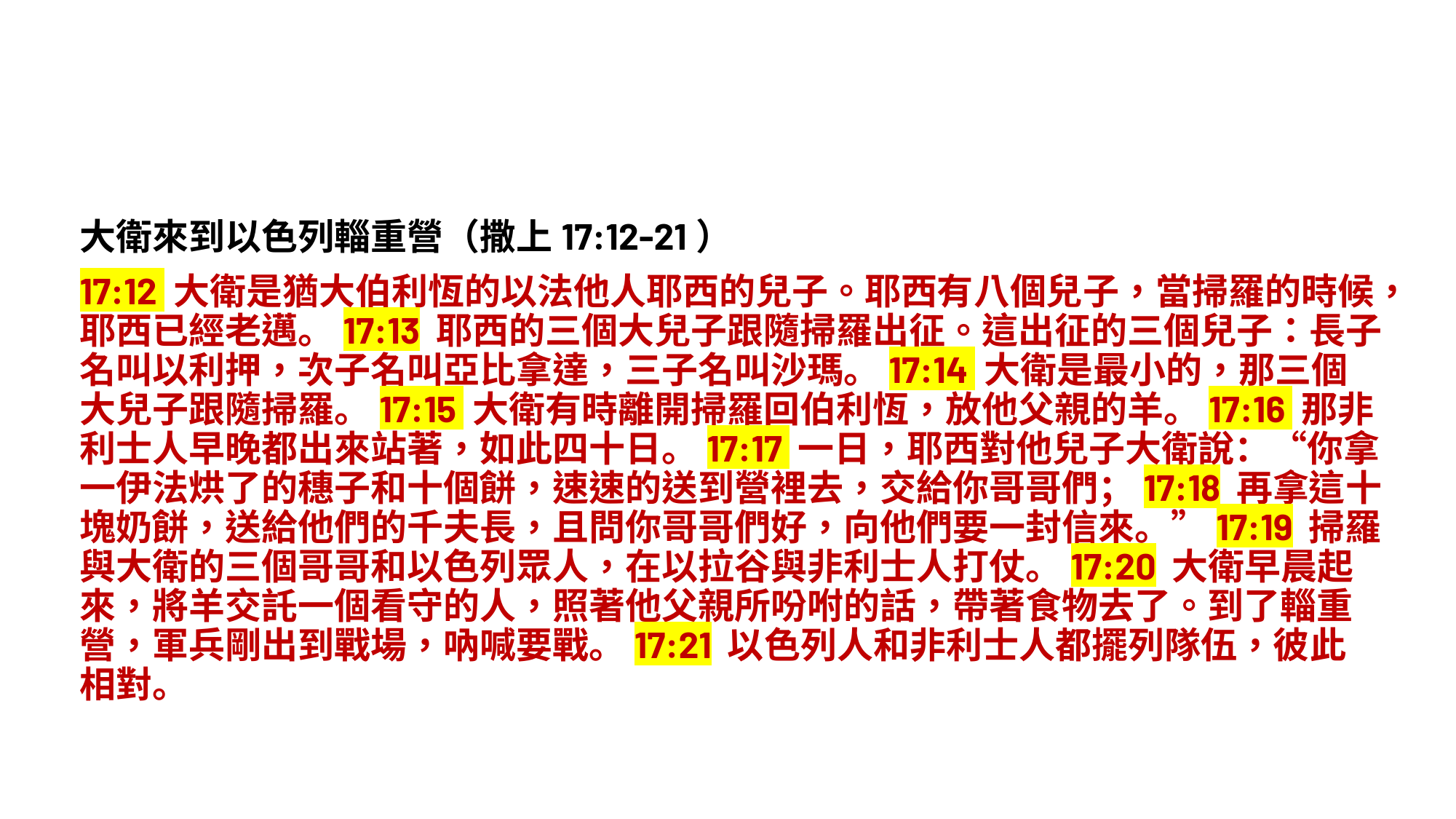

大衛來到以色列輜重營（撒上17:12-21）
17:12 大衛是猶大伯利恆的以法他人耶西的兒子。耶西有八個兒子，當掃羅的時候，耶西已經老邁。17:13 耶西的三個大兒子跟隨掃羅出征。這出征的三個兒子：長子名叫以利押，次子名叫亞比拿達，三子名叫沙瑪。17:14 大衛是最小的，那三個大兒子跟隨掃羅。17:15 大衛有時離開掃羅回伯利恆，放他父親的羊。17:16 那非利士人早晚都出來站著，如此四十日。17:17 一日，耶西對他兒子大衛說：“你拿一伊法烘了的穗子和十個餅，速速的送到營裡去，交給你哥哥們；17:18 再拿這十塊奶餅，送給他們的千夫長，且問你哥哥們好，向他們要一封信來。”17:19 掃羅與大衛的三個哥哥和以色列眾人，在以拉谷與非利士人打仗。17:20 大衛早晨起來，將羊交託一個看守的人，照著他父親所吩咐的話，帶著食物去了。到了輜重營，軍兵剛出到戰場，吶喊要戰。17:21 以色列人和非利士人都擺列隊伍，彼此相對。